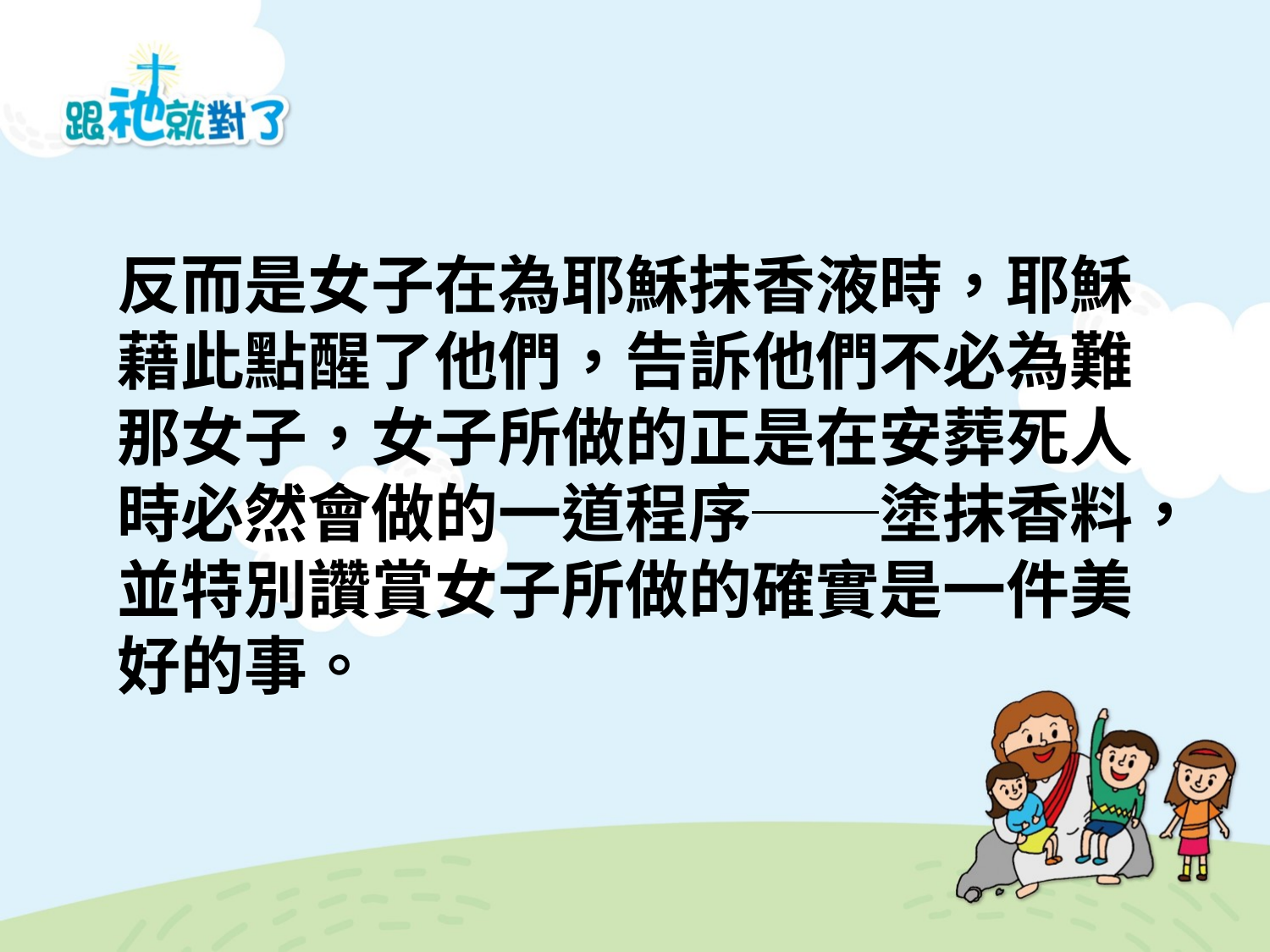

反而是女子在為耶穌抹香液時，耶穌藉此點醒了他們，告訴他們不必為難那女子，女子所做的正是在安葬死人時必然會做的一道程序──塗抹香料，並特別讚賞女子所做的確實是一件美好的事。